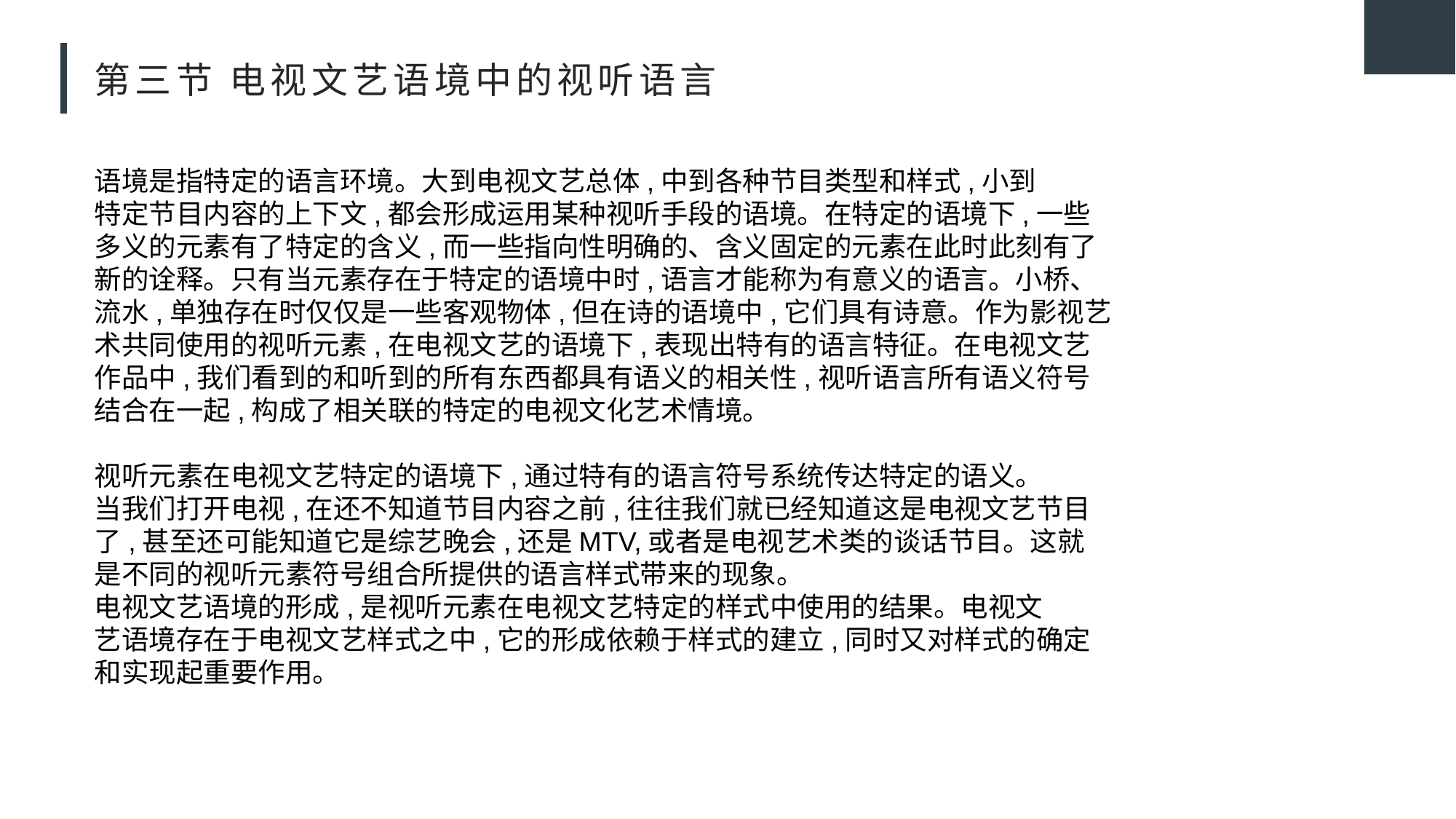

# 第三节 电视文艺语境中的视听语言
语境是指特定的语言环境。大到电视文艺总体,中到各种节目类型和样式,小到
特定节目内容的上下文,都会形成运用某种视听手段的语境。在特定的语境下,一些
多义的元素有了特定的含义,而一些指向性明确的、含义固定的元素在此时此刻有了
新的诠释。只有当元素存在于特定的语境中时,语言才能称为有意义的语言。小桥、
流水,单独存在时仅仅是一些客观物体,但在诗的语境中,它们具有诗意。作为影视艺
术共同使用的视听元素,在电视文艺的语境下,表现出特有的语言特征。在电视文艺
作品中,我们看到的和听到的所有东西都具有语义的相关性,视听语言所有语义符号
结合在一起,构成了相关联的特定的电视文化艺术情境。

视听元素在电视文艺特定的语境下,通过特有的语言符号系统传达特定的语义。
当我们打开电视,在还不知道节目内容之前,往往我们就已经知道这是电视文艺节目
了,甚至还可能知道它是综艺晚会,还是MTV,或者是电视艺术类的谈话节目。这就
是不同的视听元素符号组合所提供的语言样式带来的现象。
电视文艺语境的形成,是视听元素在电视文艺特定的样式中使用的结果。电视文
艺语境存在于电视文艺样式之中,它的形成依赖于样式的建立,同时又对样式的确定
和实现起重要作用。